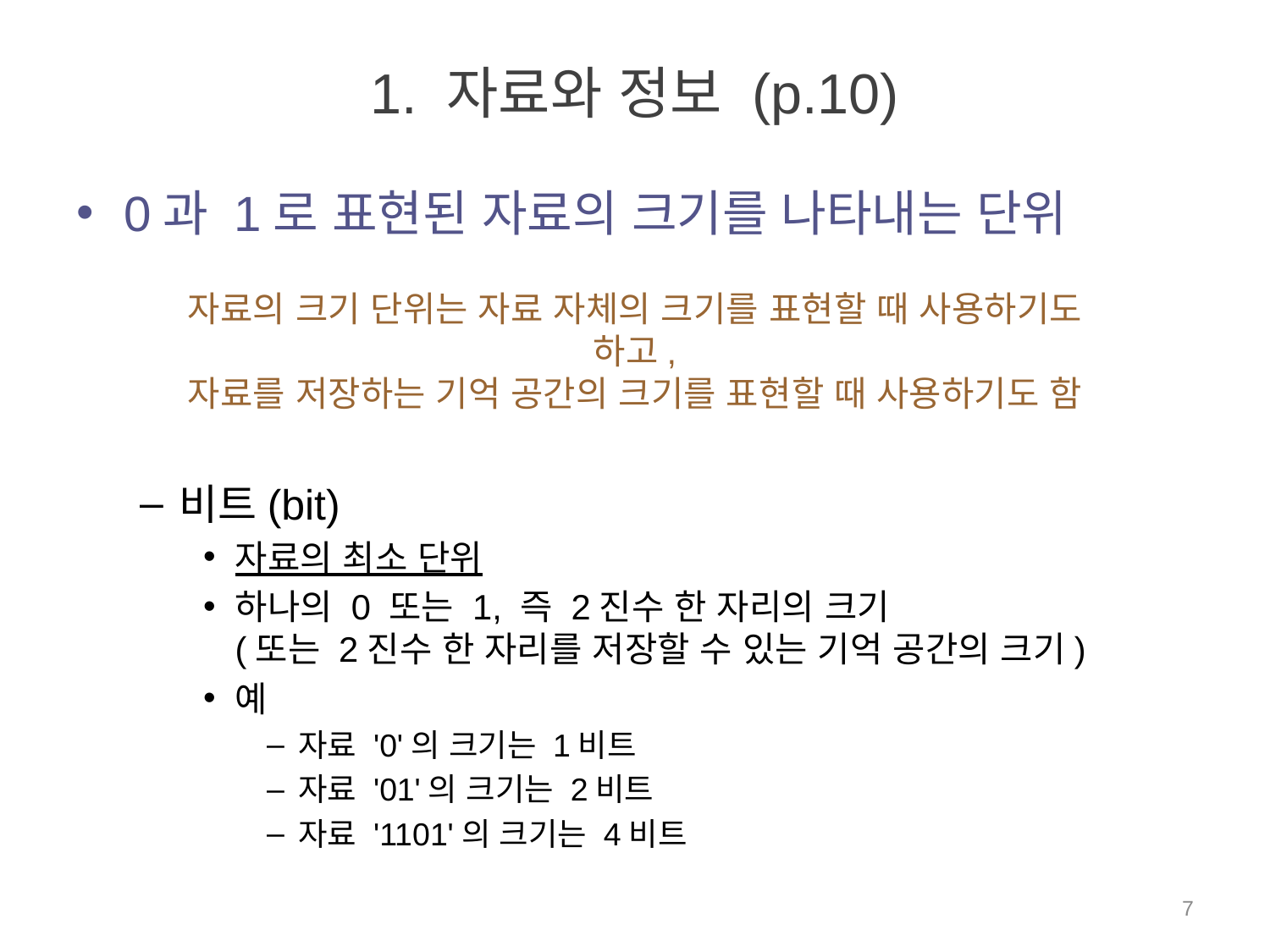

# 1. 자료와 정보 (p.10)
0과 1로 표현된 자료의 크기를 나타내는 단위

비트(bit)
자료의 최소 단위
하나의 0 또는 1, 즉 2진수 한 자리의 크기
(또는 2진수 한 자리를 저장할 수 있는 기억 공간의 크기)
예
자료 '0'의 크기는 1비트
자료 '01'의 크기는 2비트
자료 '1101'의 크기는 4비트
자료의 크기 단위는 자료 자체의 크기를 표현할 때 사용하기도 하고,
자료를 저장하는 기억 공간의 크기를 표현할 때 사용하기도 함
7